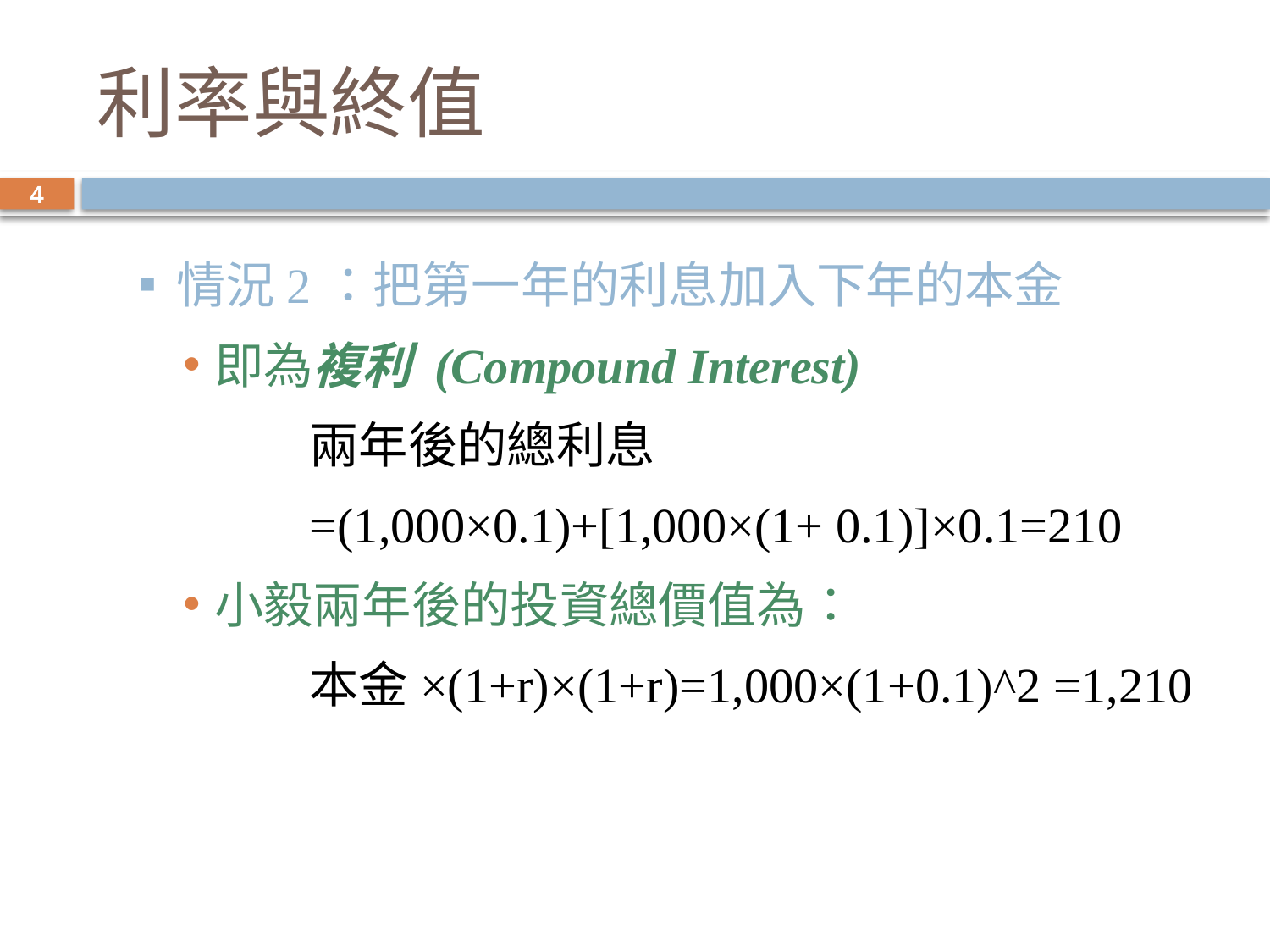

# 利率與終值
4
情況2：把第一年的利息加入下年的本金
即為複利 (Compound Interest)
	兩年後的總利息
	=(1,000×0.1)+[1,000×(1+ 0.1)]×0.1=210
小毅兩年後的投資總價值為：
	本金×(1+r)×(1+r)=1,000×(1+0.1)^2 =1,210